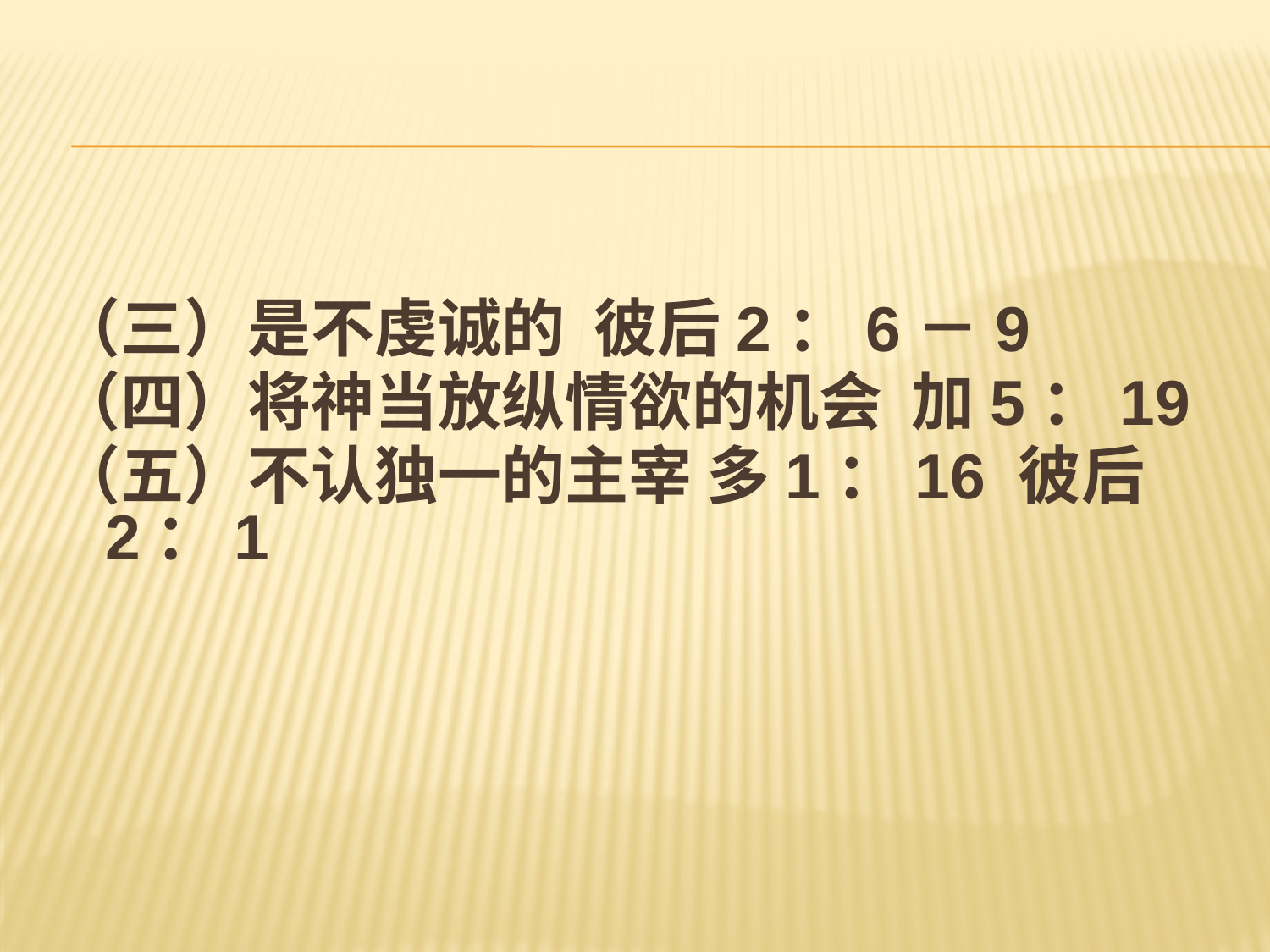

#

（三）是不虔诚的  彼后2：6－9
（四）将神当放纵情欲的机会  加5：19
（五）不认独一的主宰 多1：16 彼后2：1